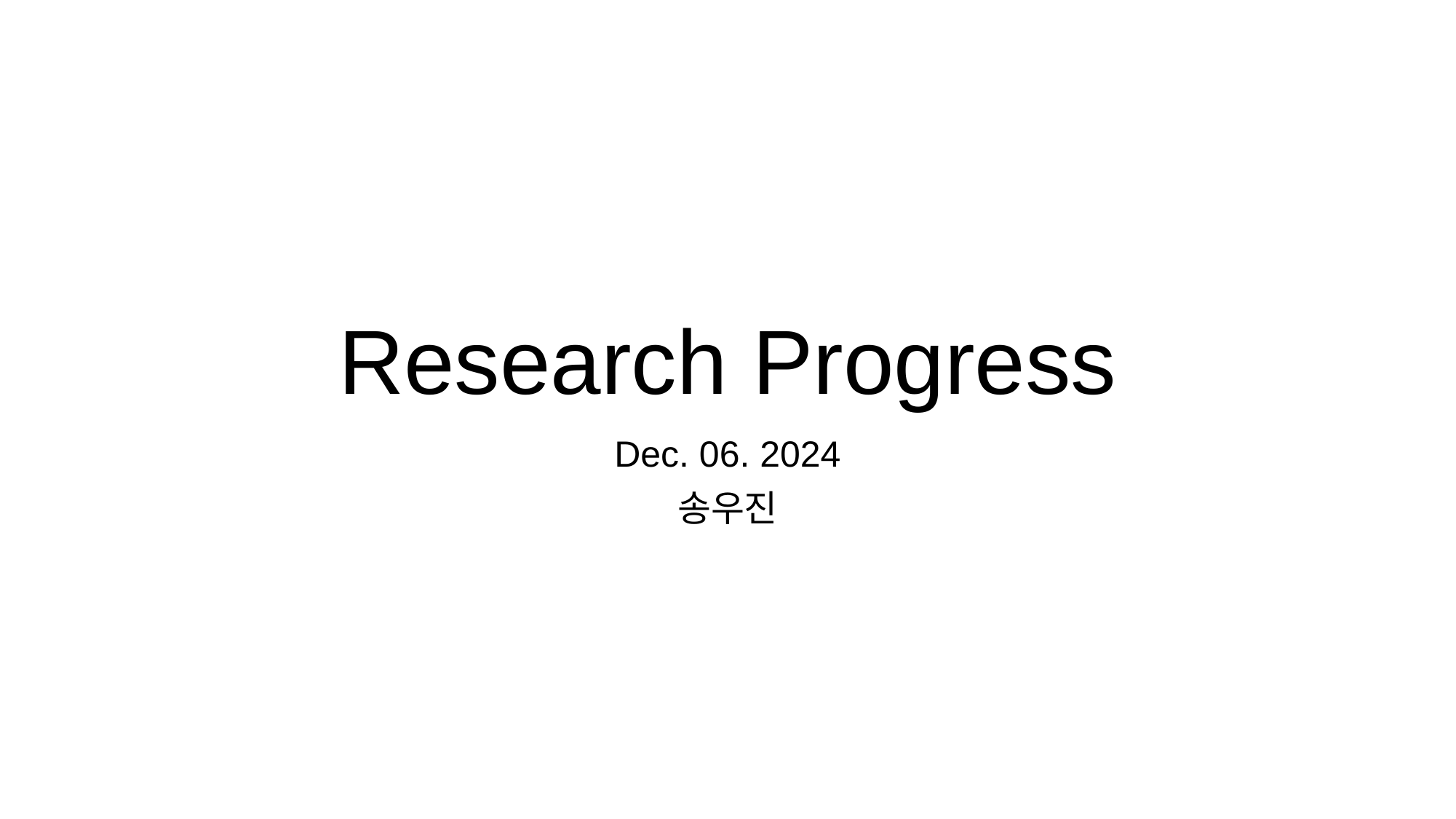

# Research Progress
Dec. 06. 2024
송우진